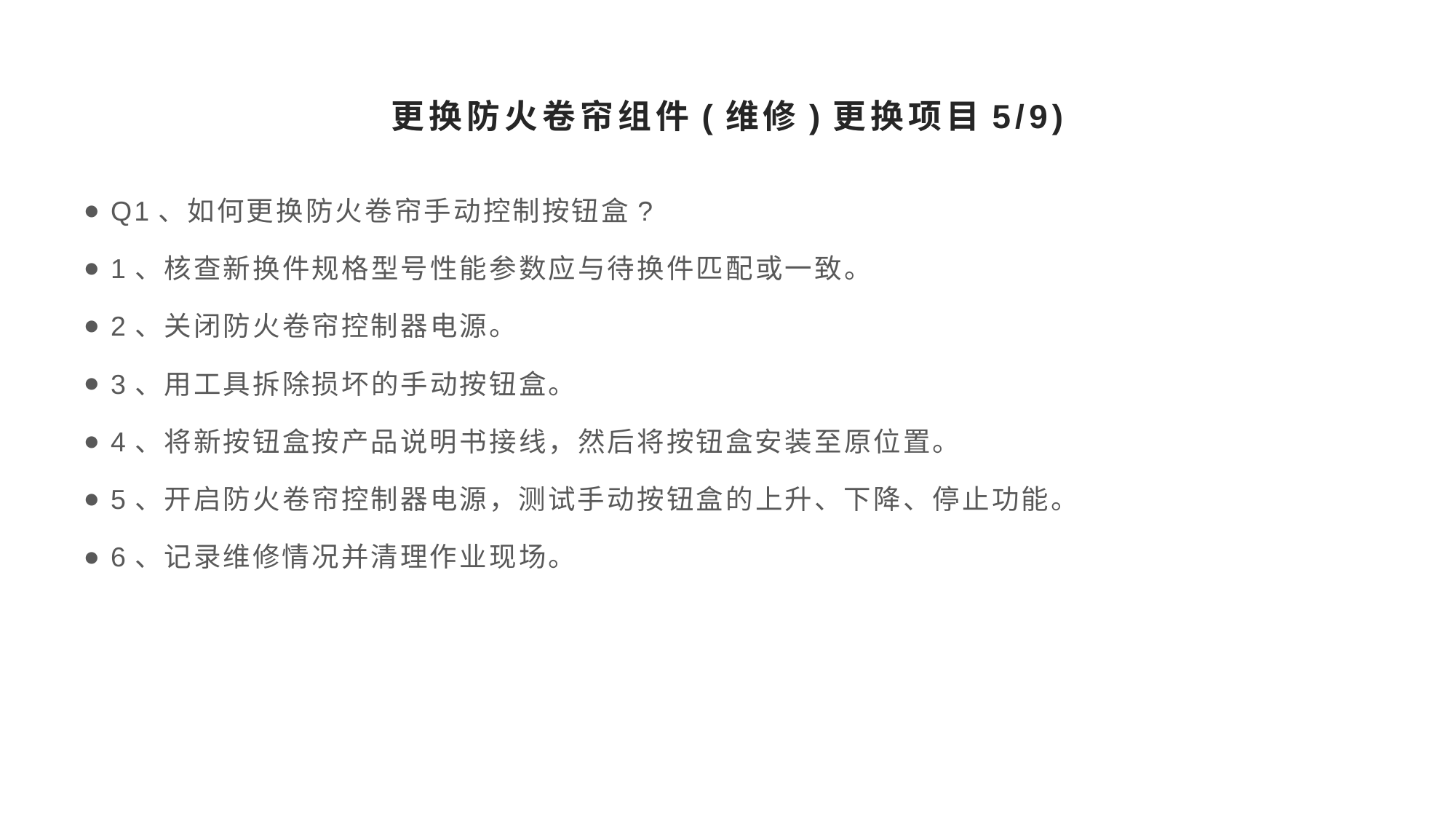

# 更换防火卷帘组件(维修)更换项目5/9)
Q1、如何更换防火卷帘手动控制按钮盒?
1、核查新换件规格型号性能参数应与待换件匹配或一致。
2、关闭防火卷帘控制器电源。
3、用工具拆除损坏的手动按钮盒。
4、将新按钮盒按产品说明书接线，然后将按钮盒安装至原位置。
5、开启防火卷帘控制器电源，测试手动按钮盒的上升、下降、停止功能。
6、记录维修情况并清理作业现场。
21